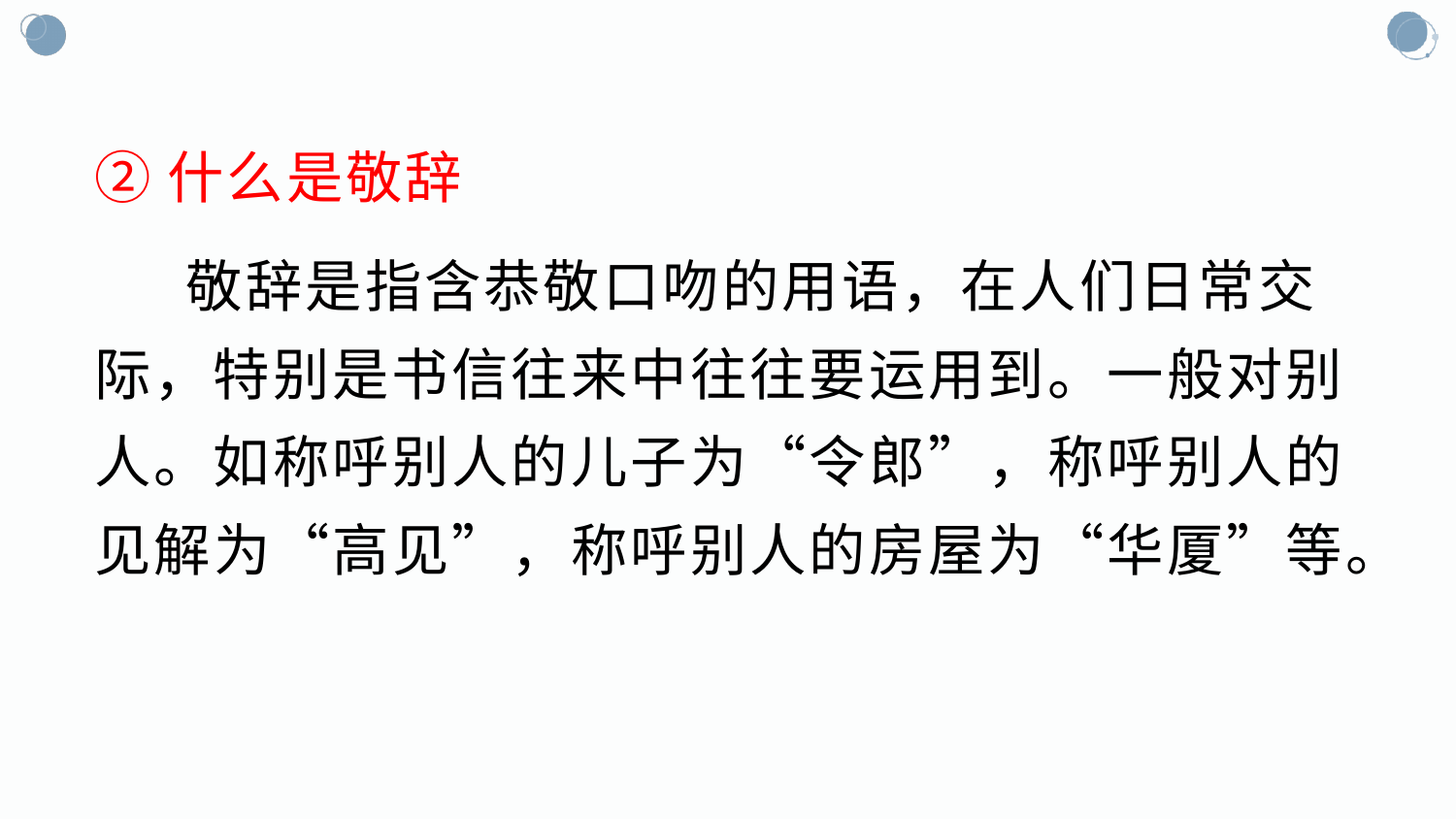

#
②什么是敬辞
     敬辞是指含恭敬口吻的用语，在人们日常交际，特别是书信往来中往往要运用到。一般对别人。如称呼别人的儿子为“令郎”，称呼别人的见解为“高见”，称呼别人的房屋为“华厦”等。